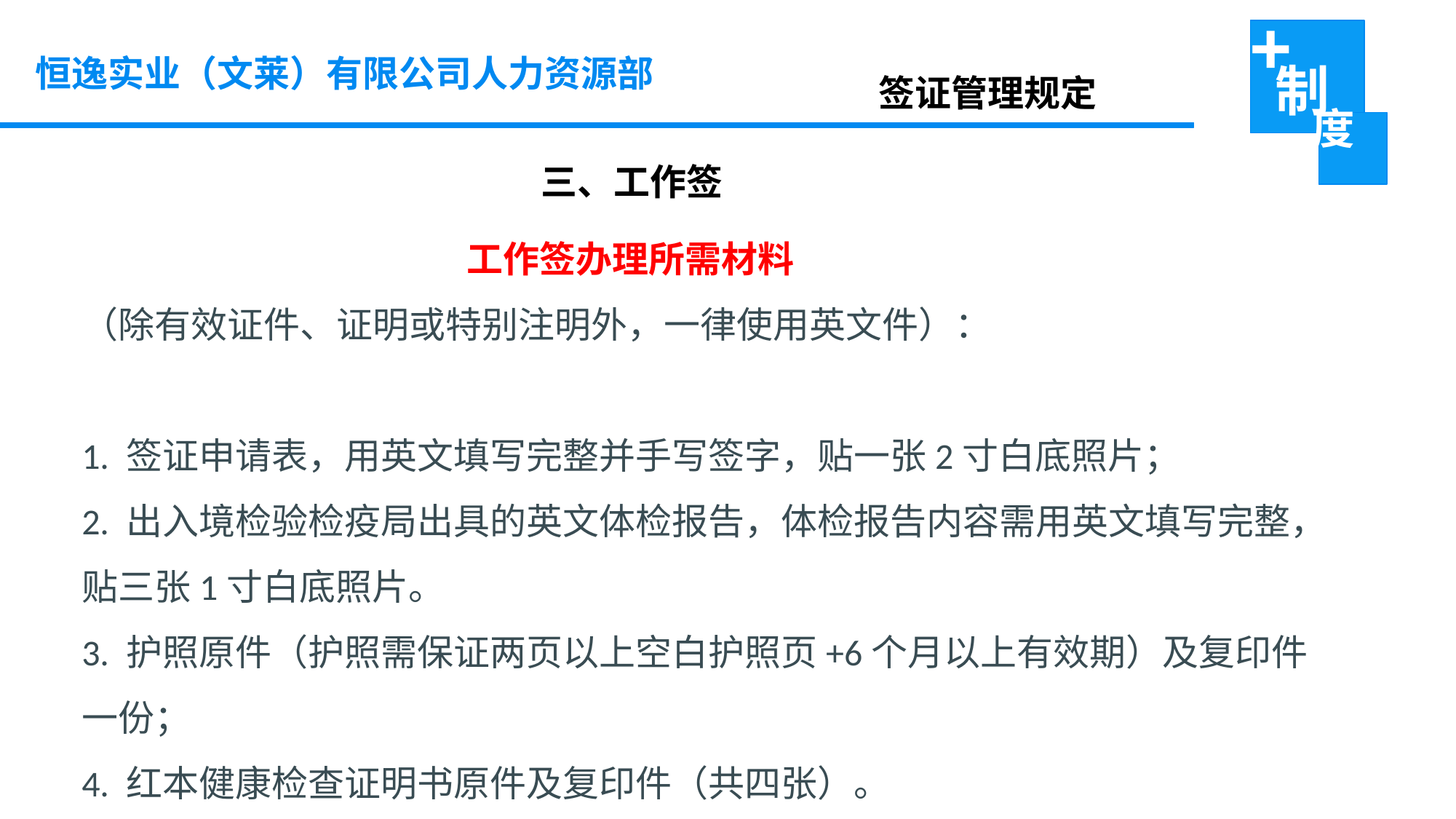

恒逸实业（文莱）有限公司人力资源部
签证管理规定
 三、工作签
                                              工作签办理所需材料
（除有效证件、证明或特别注明外，一律使用英文件）：

1. 签证申请表，用英文填写完整并手写签字，贴一张2寸白底照片；
2. 出入境检验检疫局出具的英文体检报告，体检报告内容需用英文填写完整，贴三张1寸白底照片。
3. 护照原件（护照需保证两页以上空白护照页+6个月以上有效期）及复印件一份；
4. 红本健康检查证明书原件及复印件（共四张）。